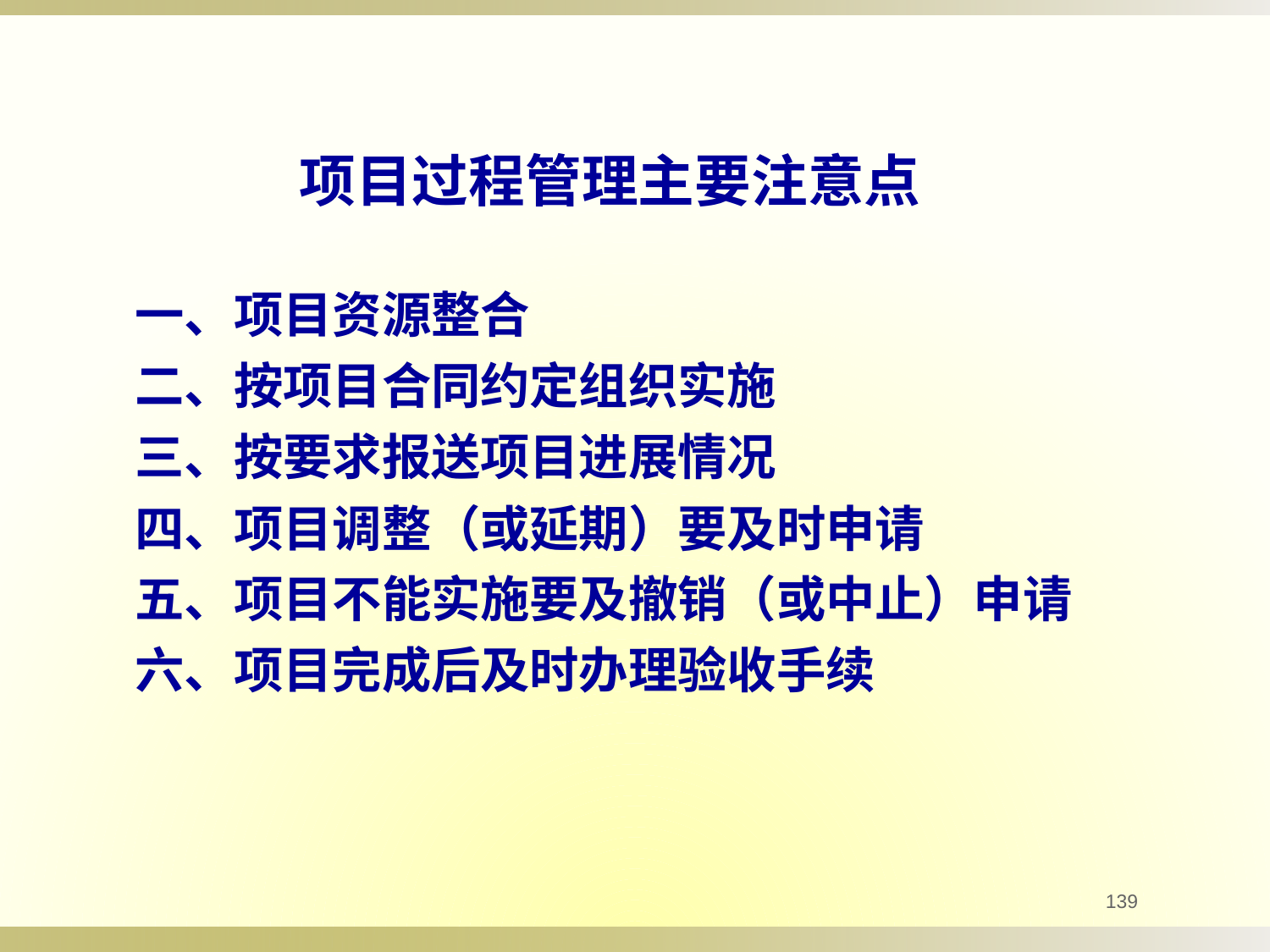

项目过程管理主要注意点
     一、项目资源整合
     二、按项目合同约定组织实施
     三、按要求报送项目进展情况
     四、项目调整（或延期）要及时申请
     五、项目不能实施要及撤销（或中止）申请
     六、项目完成后及时办理验收手续
139